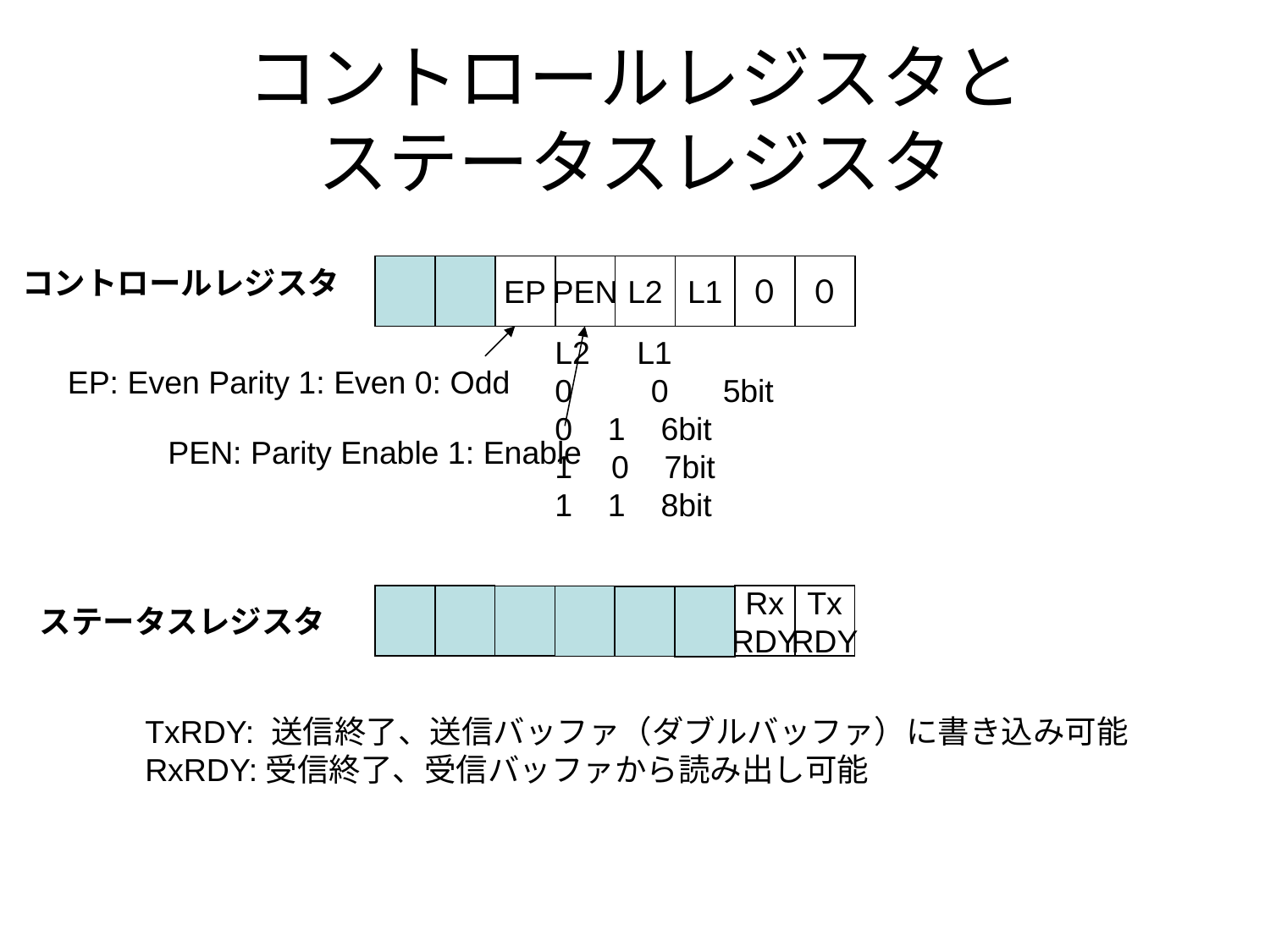

# コントロールレジスタと ステータスレジスタ

EP
PEN
L2
L1
０
０
コントロールレジスタ

L2　L1
0　　0　 5bit
0    1    6bit
 0    7bit
1    1    8bit
EP: Even Parity 1: Even 0: Odd
PEN: Parity Enable 1: Enable

Rx
RDY
Tx
RDY

ステータスレジスタ
TxRDY: 送信終了、送信バッファ（ダブルバッファ）に書き込み可能
RxRDY:受信終了、受信バッファから読み出し可能